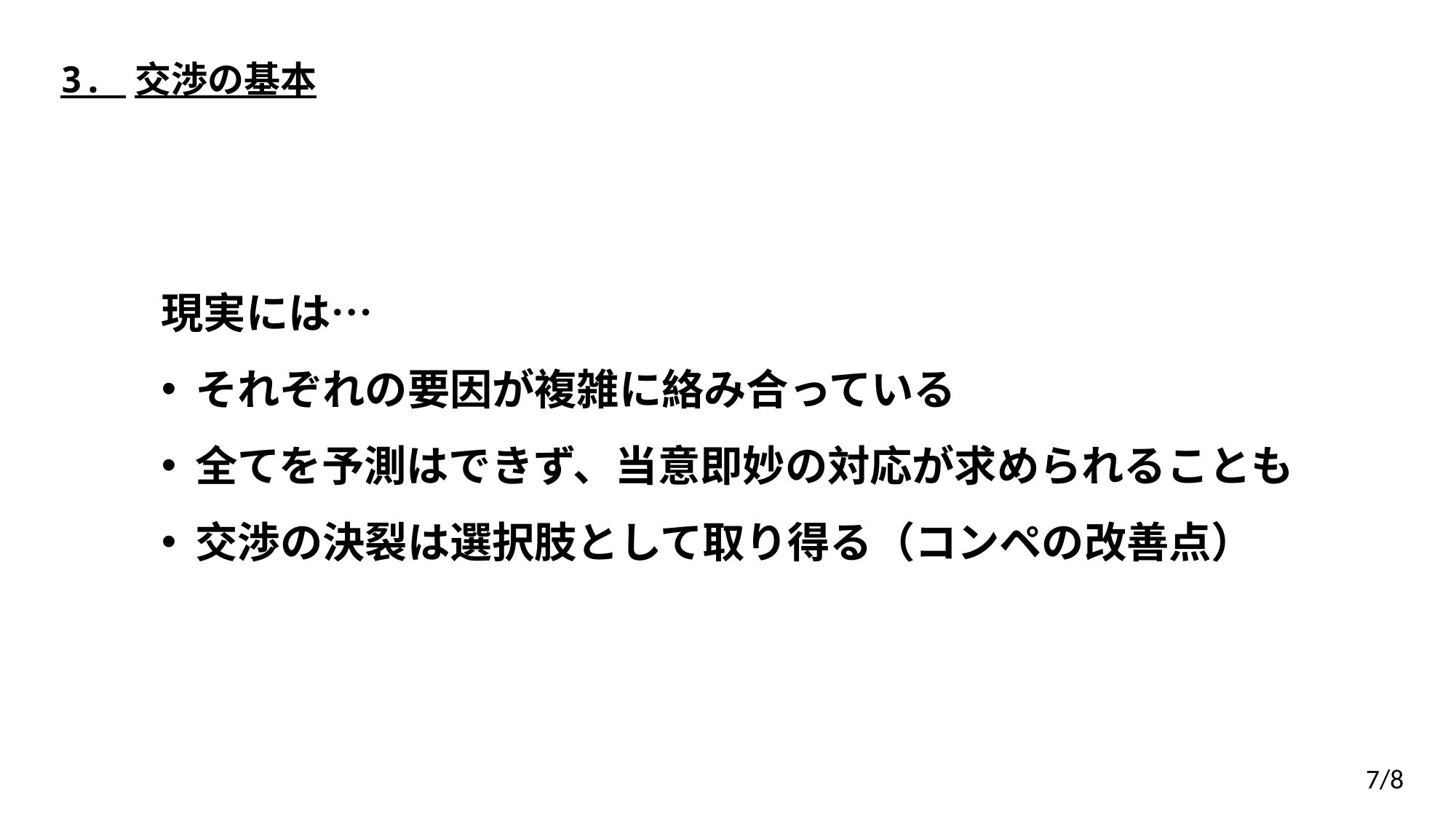

3. 交渉の基本
現実には…
それぞれの要因が複雑に絡み合っている
全てを予測はできず、当意即妙の対応が求められることも
交渉の決裂は選択肢として取り得る（コンペの改善点）
7/8